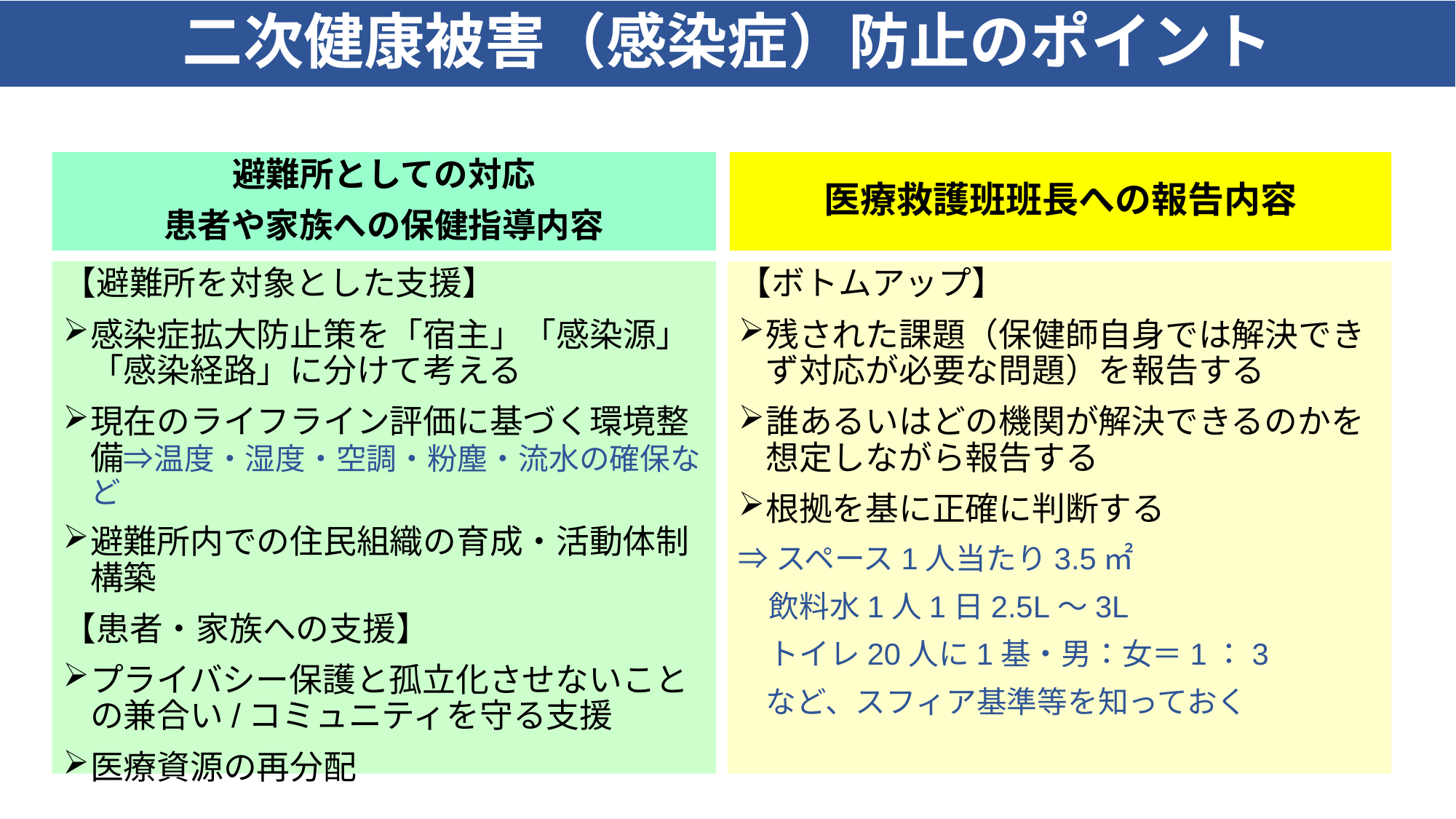

# 二次健康被害（感染症）防止のポイント
避難所としての対応
患者や家族への保健指導内容
医療救護班班長への報告内容
【避難所を対象とした支援】
感染症拡大防止策を「宿主」「感染源」「感染経路」に分けて考える
現在のライフライン評価に基づく環境整備⇒温度・湿度・空調・粉塵・流水の確保など
避難所内での住民組織の育成・活動体制構築
【患者・家族への支援】
プライバシー保護と孤立化させないことの兼合い/コミュニティを守る支援
医療資源の再分配
【ボトムアップ】
残された課題（保健師自身では解決できず対応が必要な問題）を報告する
誰あるいはどの機関が解決できるのかを想定しながら報告する
根拠を基に正確に判断する
⇒スペース1人当たり3.5㎡
　飲料水1人1日2.5L～3L
　トイレ20人に1基・男：女＝1：3
   など、スフィア基準等を知っておく